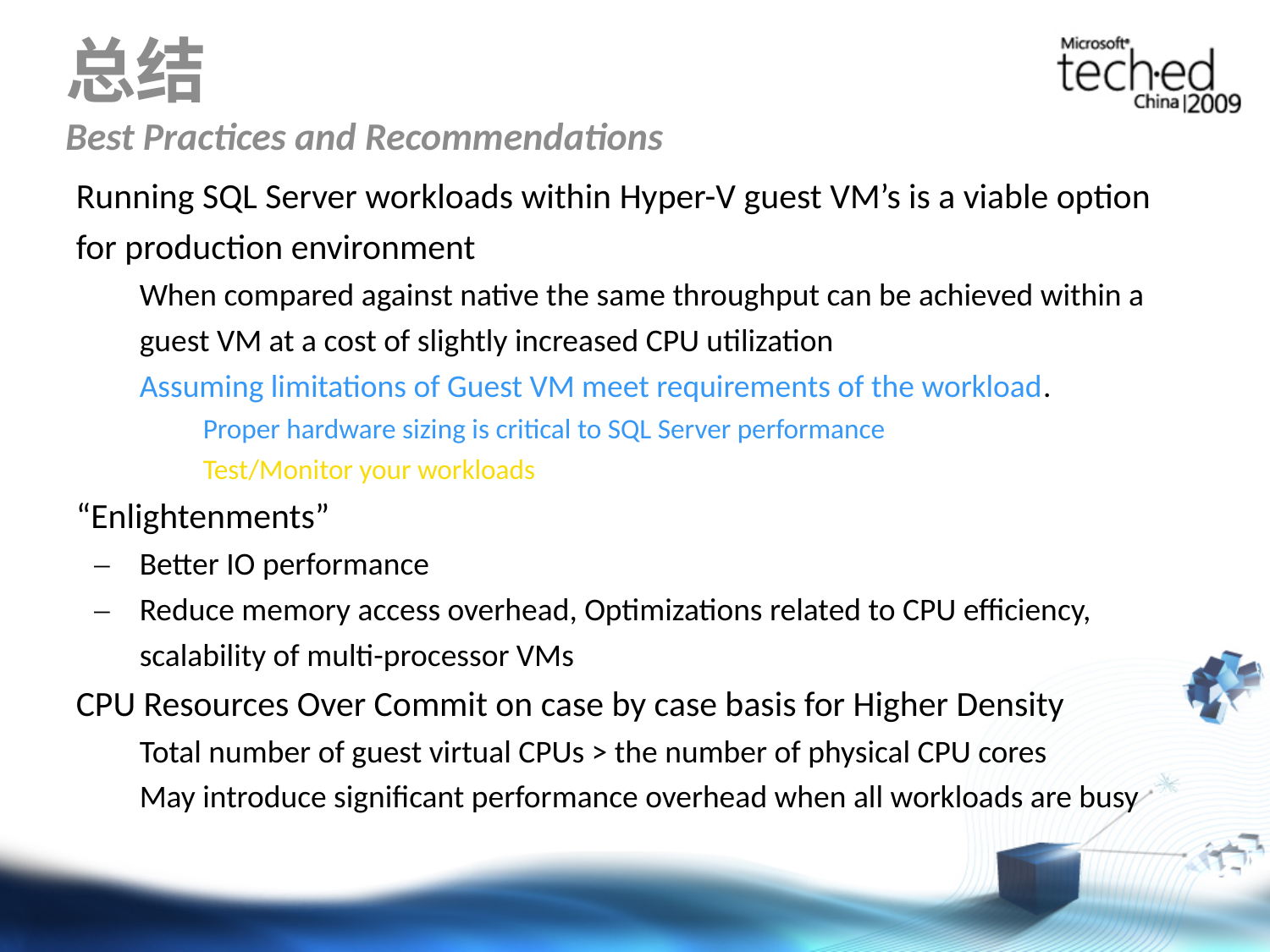

# 总结 Best Practices and Recommendations
Running SQL Server workloads within Hyper-V guest VM’s is a viable option for production environment
When compared against native the same throughput can be achieved within a guest VM at a cost of slightly increased CPU utilization
Assuming limitations of Guest VM meet requirements of the workload.
Proper hardware sizing is critical to SQL Server performance
Test/Monitor your workloads
“Enlightenments”
Better IO performance
Reduce memory access overhead, Optimizations related to CPU efficiency, scalability of multi-processor VMs
CPU Resources Over Commit on case by case basis for Higher Density
Total number of guest virtual CPUs > the number of physical CPU cores
May introduce significant performance overhead when all workloads are busy